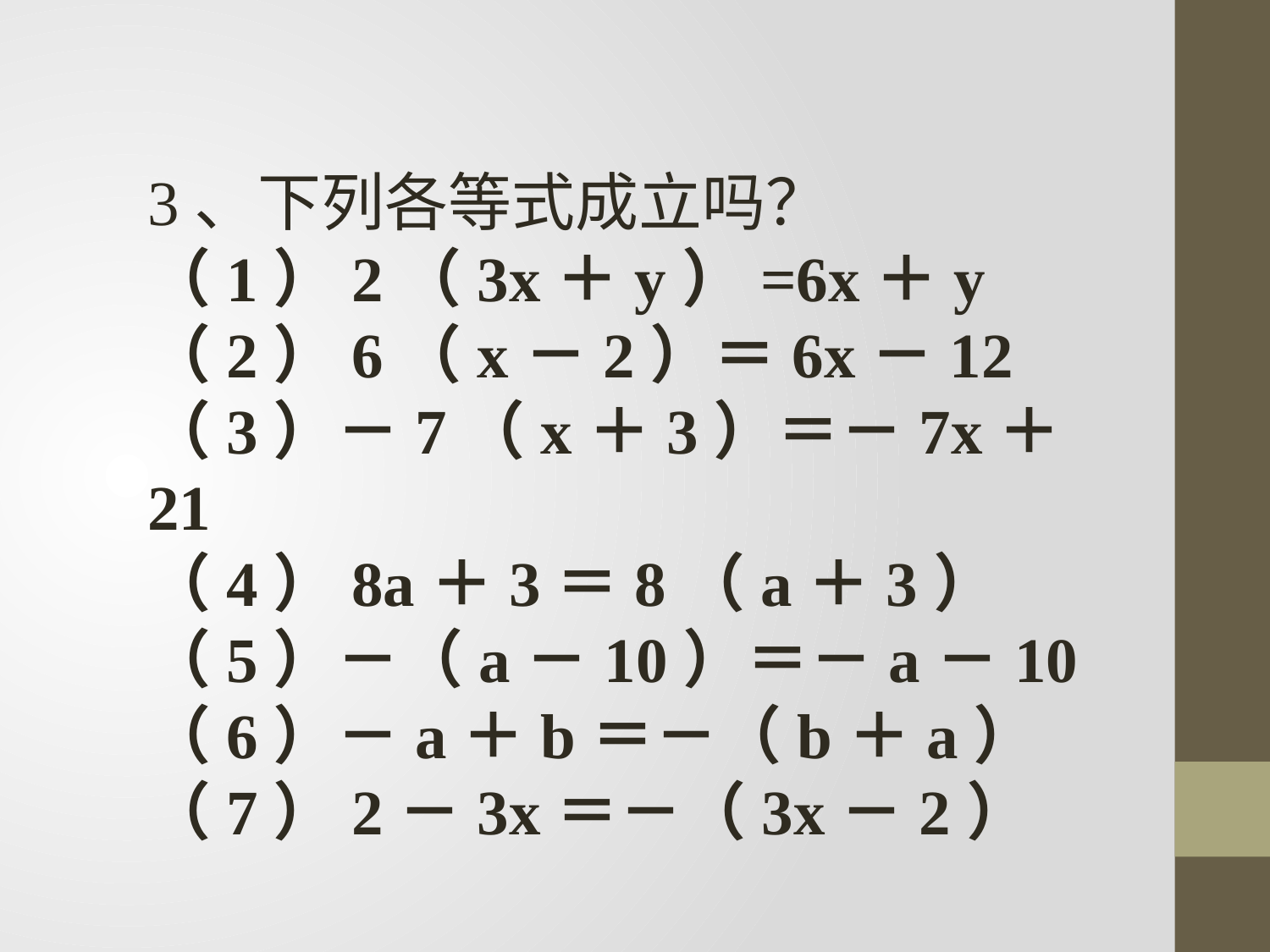

3、下列各等式成立吗？
（1）2（3x＋y）=6x＋y
（2）6（x－2）＝6x－12
（3）－7（x＋3）＝－7x＋21
（4）8a＋3＝8（a＋3）
（5）－（a－10）＝－a－10
（6）－a＋b＝－（b＋a）
（7）2－3x＝－（3x－2）